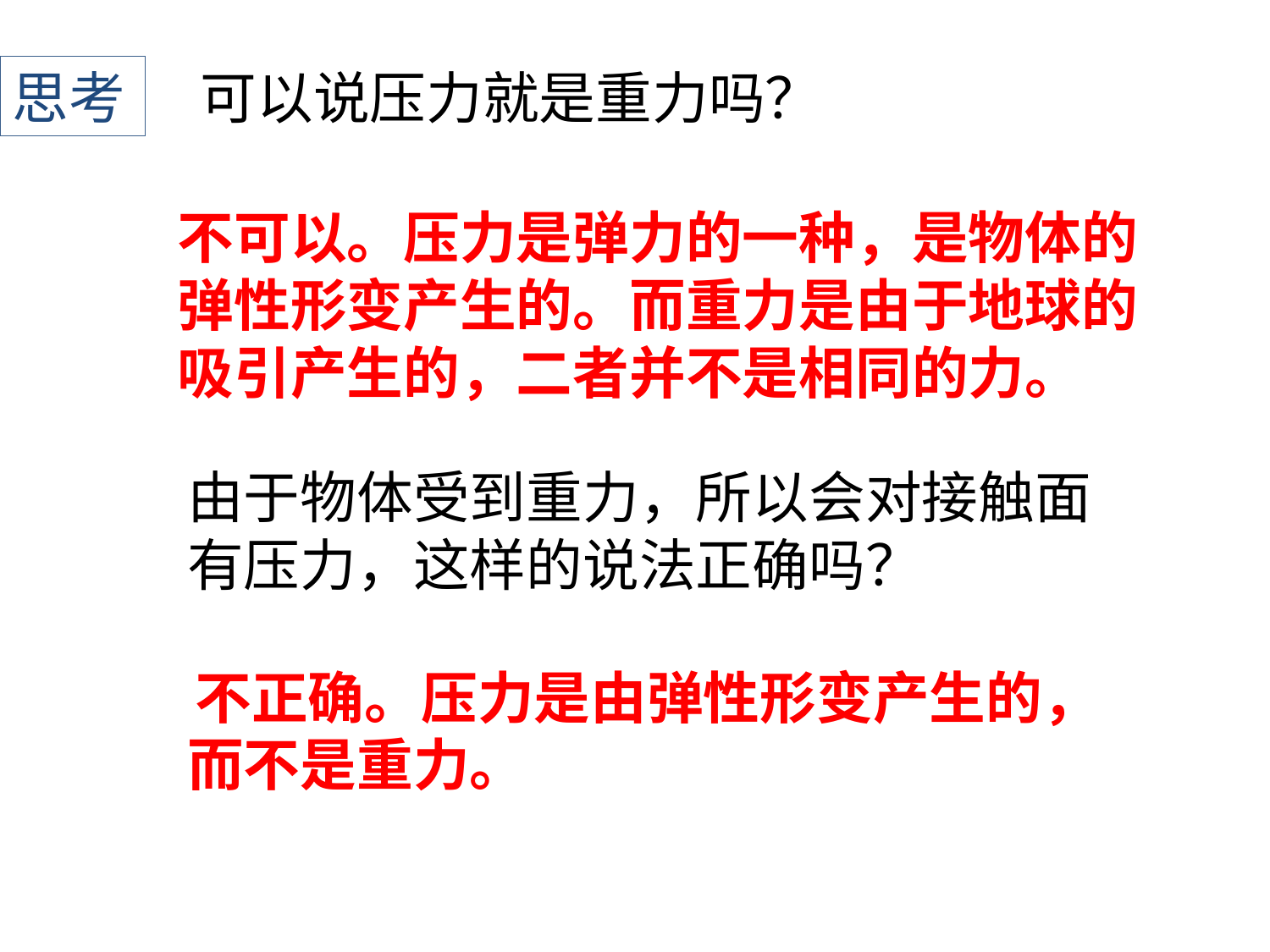

思考
可以说压力就是重力吗？
不可以。压力是弹力的一种，是物体的弹性形变产生的。而重力是由于地球的吸引产生的，二者并不是相同的力。
由于物体受到重力，所以会对接触面有压力，这样的说法正确吗？
﻿不正确。压力是由弹性形变产生的，而不是重力。